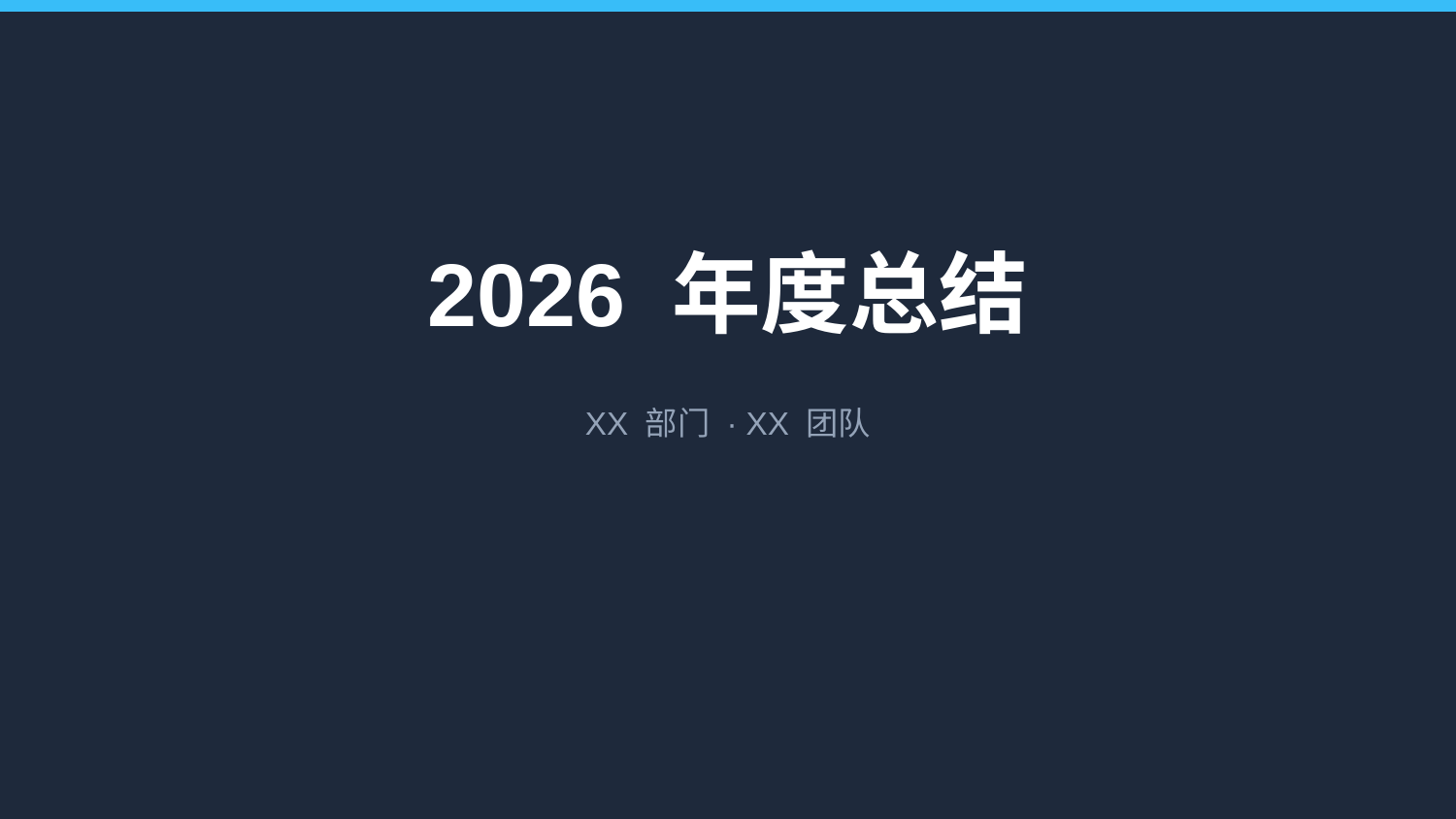

2026 年度总结
XX 部门 · XX 团队